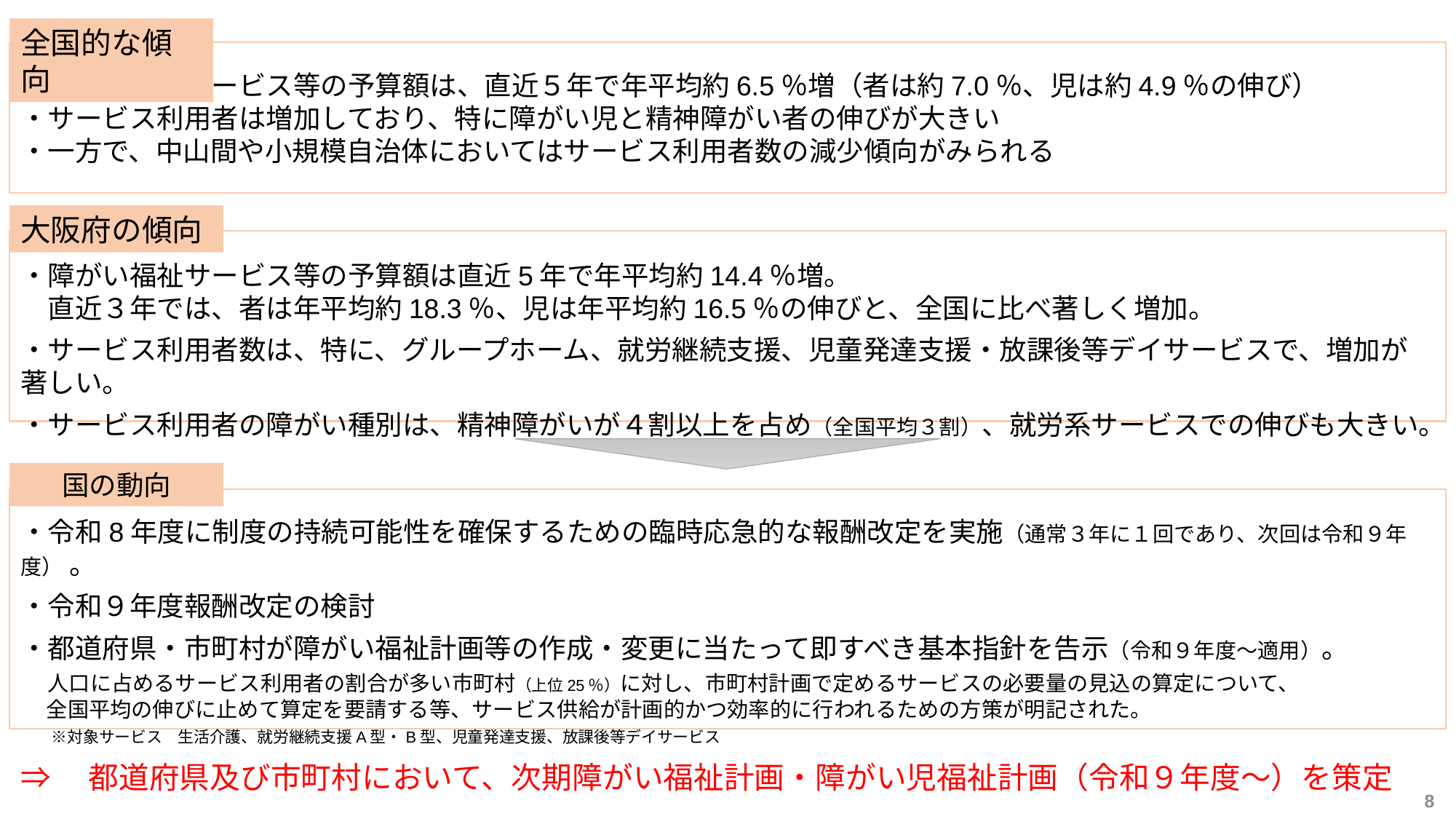

全国的な傾向
・障がい福祉サービス等の予算額は、直近５年で年平均約6.5％増（者は約7.0％、児は約4.9％の伸び）
・サービス利用者は増加しており、特に障がい児と精神障がい者の伸びが大きい
・一方で、中山間や小規模自治体においてはサービス利用者数の減少傾向がみられる
大阪府の傾向

・障がい福祉サービス等の予算額は直近5年で年平均約14.4％増。
　直近３年では、者は年平均約18.3％、児は年平均約16.5％の伸びと、全国に比べ著しく増加。

・サービス利用者数は、特に、グループホーム、就労継続支援、児童発達支援・放課後等デイサービスで、増加が著しい。

・サービス利用者の障がい種別は、精神障がいが４割以上を占め（全国平均３割）、就労系サービスでの伸びも大きい。

国の動向

・令和8年度に制度の持続可能性を確保するための臨時応急的な報酬改定を実施（通常３年に１回であり、次回は令和９年度） 。

・令和９年度報酬改定の検討

・都道府県・市町村が障がい福祉計画等の作成・変更に当たって即すべき基本指針を告示（令和９年度～適用）。
　人口に占めるサービス利用者の割合が多い市町村（上位25％）に対し、市町村計画で定めるサービスの必要量の見込の算定について、
　 全国平均の伸びに止めて算定を要請する等、サービス供給が計画的かつ効率的に行われるための方策が明記された。
 　※対象サービス　生活介護、就労継続支援A型・B型、児童発達支援、放課後等デイサービス
⇒　都道府県及び市町村において、次期障がい福祉計画・障がい児福祉計画（令和９年度～）を策定
8